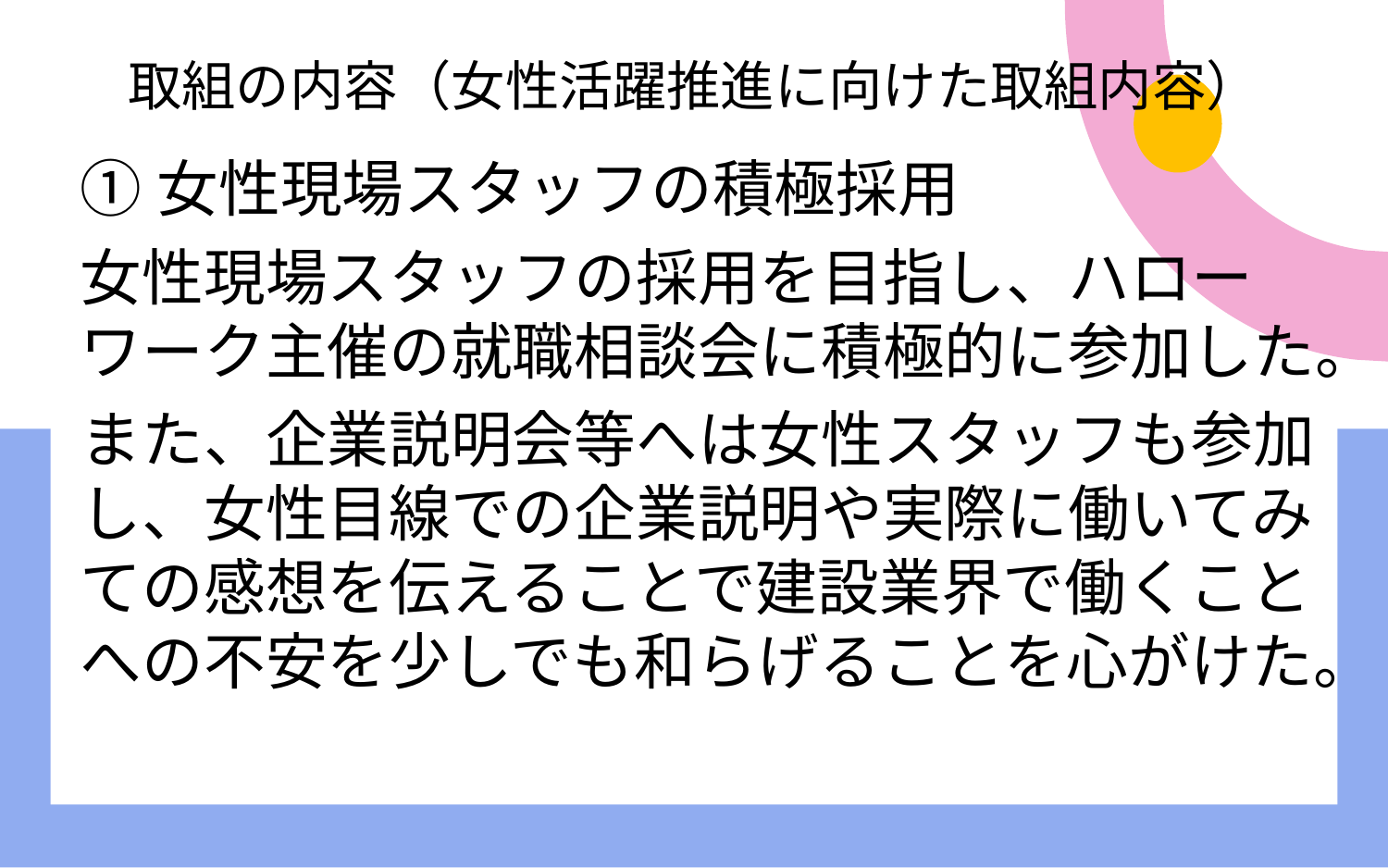

# 取組の内容（女性活躍推進に向けた取組内容）
①女性現場スタッフの積極採用
女性現場スタッフの採用を目指し、ハローワーク主催の就職相談会に積極的に参加した。
また、企業説明会等へは女性スタッフも参加し、女性目線での企業説明や実際に働いてみての感想を伝えることで建設業界で働くことへの不安を少しでも和らげることを心がけた。